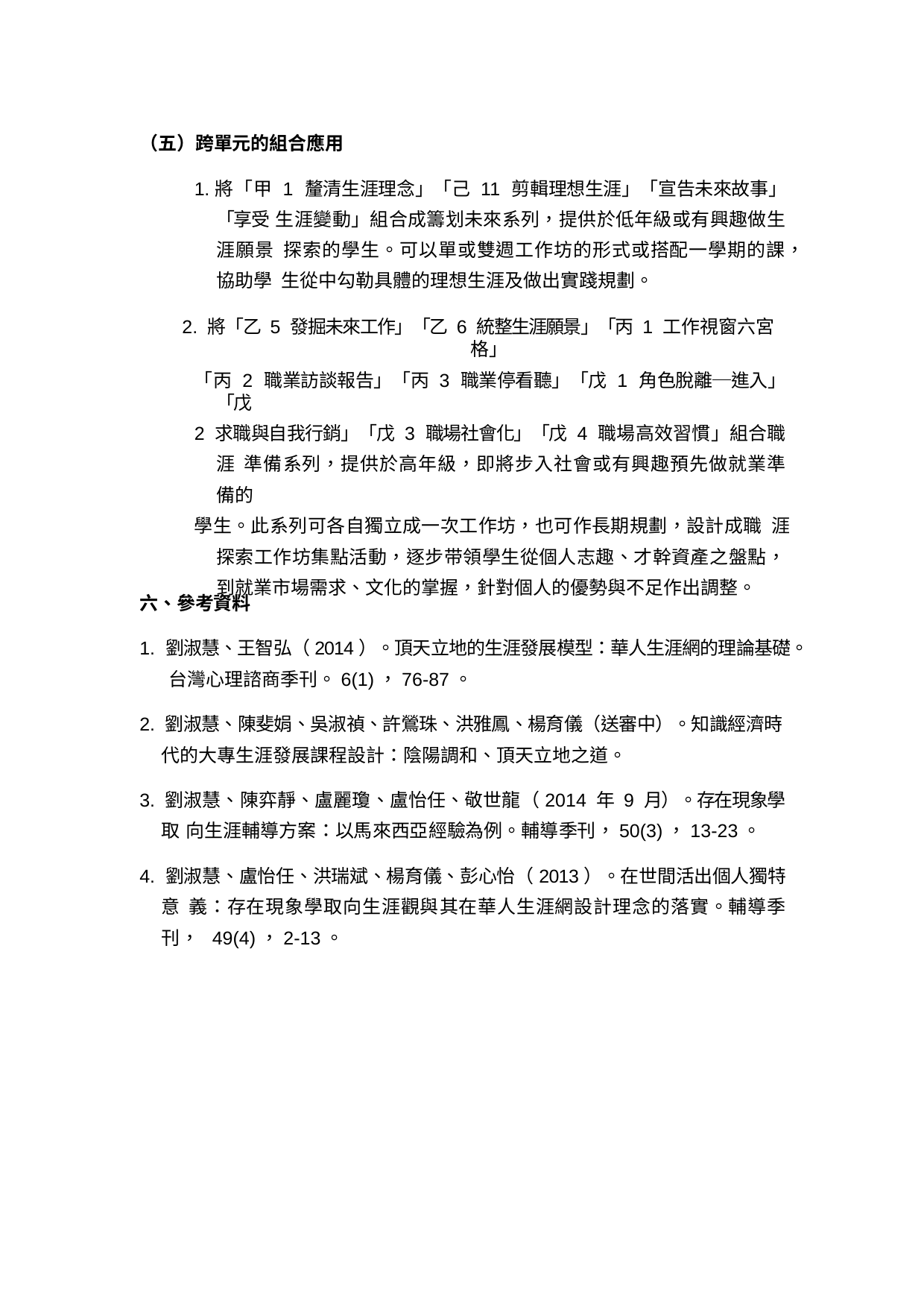

（五）跨單元的組合應用
1.將「甲 1 釐清生涯理念」「己 11 剪輯理想生涯」「宣告未來故事」「享受  生涯變動」組合成籌划未來系列，提供於低年級或有興趣做生涯願景  探索的學生。可以單或雙週工作坊的形式或搭配一學期的課，協助學  生從中勾勒具體的理想生涯及做出實踐規劃。

2. 將「乙 5 發掘未來工作」「乙 6 統整生涯願景」「丙 1 工作視窗六宮格」
「丙 2 職業訪談報告」「丙 3 職業停看聽」「戊 1 角色脫離─進入」「戊
2 求職與自我行銷」「戊 3 職場社會化」「戊 4 職場高效習慣」組合職涯  準備系列，提供於高年級，即將步入社會或有興趣預先做就業準備的
學生。此系列可各自獨立成一次工作坊，也可作長期規劃，設計成職  涯探索工作坊集點活動，逐步带領學生從個人志趣、才幹資產之盤點，  到就業市場需求、文化的掌握，針對個人的優勢與不足作出調整。
六、參考資料
1. 劉淑慧、王智弘（2014）。頂天立地的生涯發展模型：華人生涯網的理論基礎。  台灣心理諮商季刊。6(1)，76-87。
2. 劉淑慧、陳斐娟、吳淑禎、許鶯珠、洪雅鳳、楊育儀（送審中）。知識經濟時  代的大專生涯發展課程設計：陰陽調和、頂天立地之道。
3. 劉淑慧、陳弈靜、盧麗瓊、盧怡任、敬世龍（2014 年 9 月）。存在現象學取  向生涯輔導方案：以馬來西亞經驗為例。輔導季刊，50(3)，13-23。
4. 劉淑慧、盧怡任、洪瑞斌、楊育儀、彭心怡（2013）。在世間活出個人獨特意  義：存在現象學取向生涯觀與其在華人生涯網設計理念的落實。輔導季刊，  49(4)，2-13。